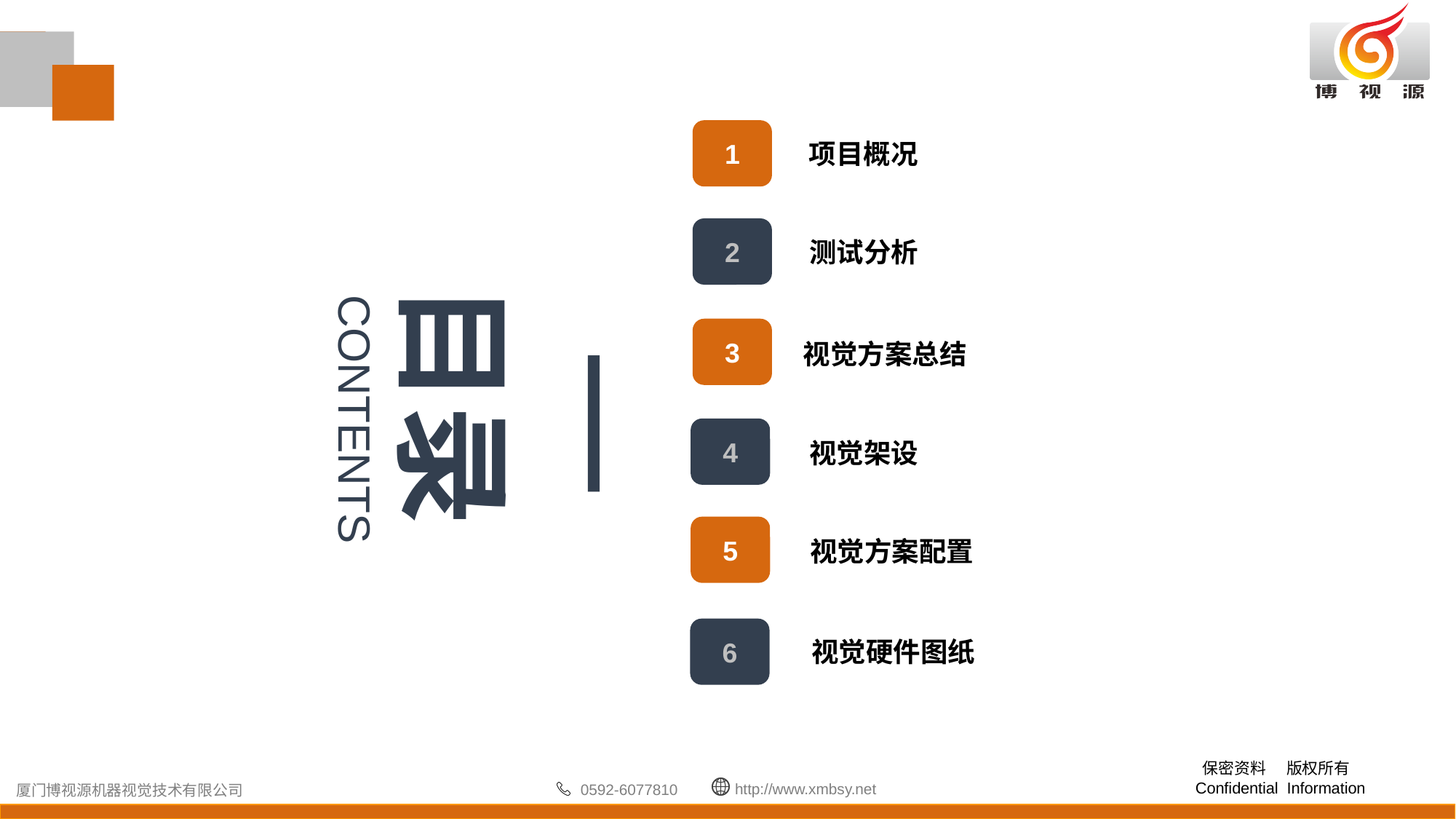

1
项目概况
2
测试分析
3
视觉方案总结
4
视觉架设
5
视觉方案配置
6
视觉硬件图纸
目录
|
CONTENTS